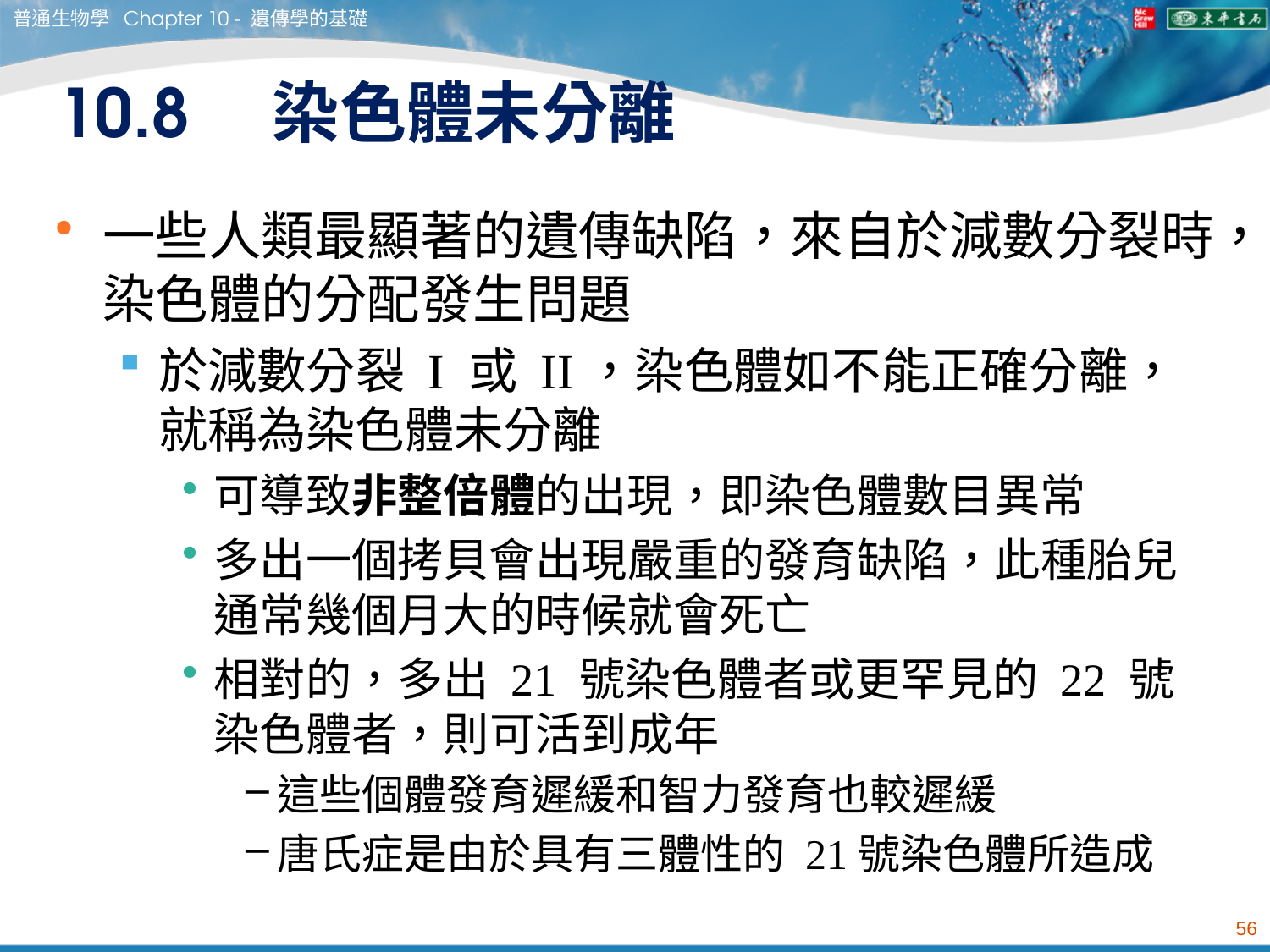

普通生物學  Chapter 10 - 遺傳學的基礎
# 10.8　染色體未分離
一些人類最顯著的遺傳缺陷，來自於減數分裂時，染色體的分配發生問題
於減數分裂 I 或 II，染色體如不能正確分離，就稱為染色體未分離
可導致非整倍體的出現，即染色體數目異常
多出一個拷貝會出現嚴重的發育缺陷，此種胎兒通常幾個月大的時候就會死亡
相對的，多出 21 號染色體者或更罕見的 22 號染色體者，則可活到成年
這些個體發育遲緩和智力發育也較遲緩
唐氏症是由於具有三體性的 21號染色體所造成
56